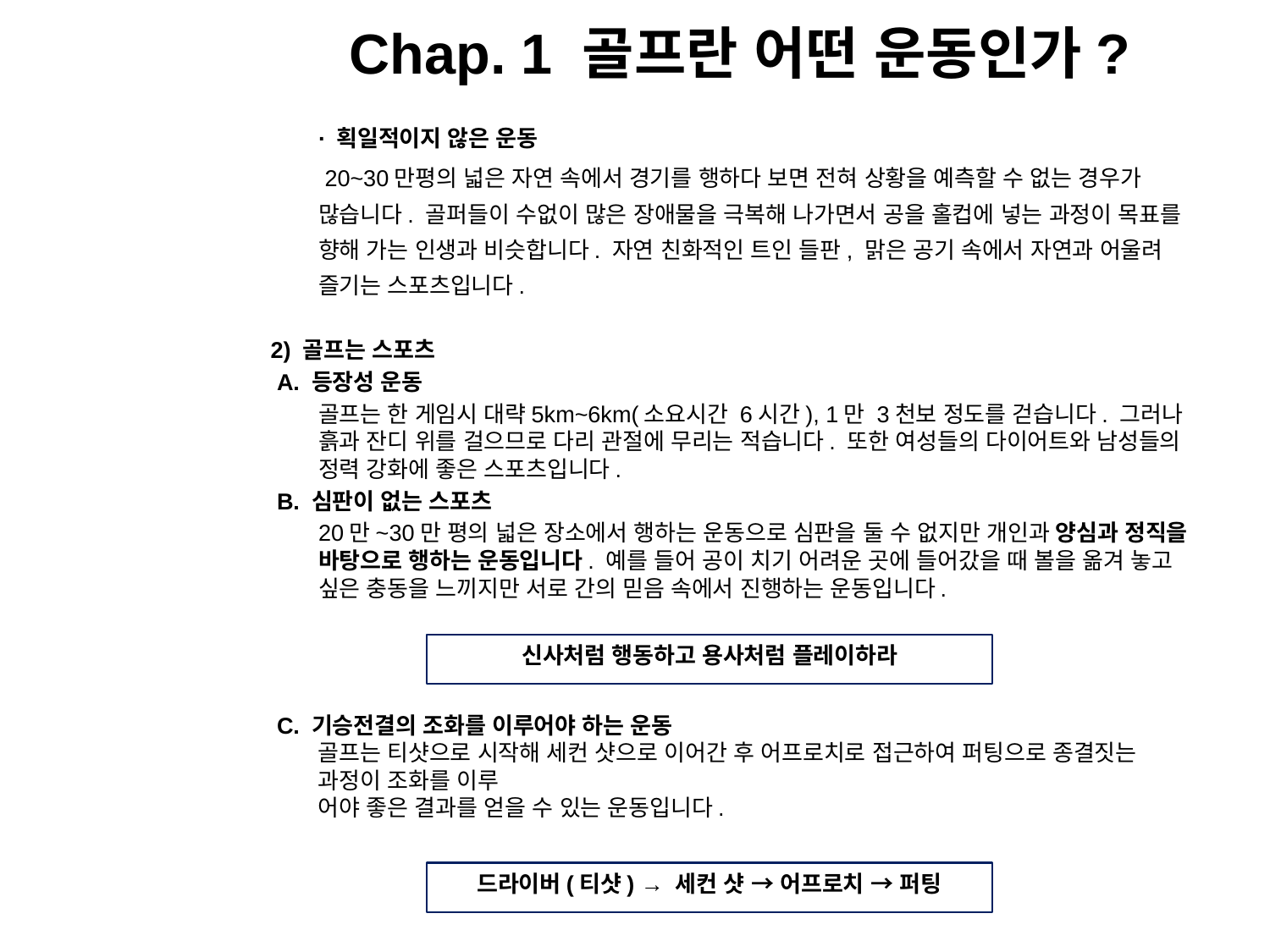

# Chap. 1 골프란 어떤 운동인가?
∙ 획일적이지 않은 운동
 20~30만평의 넓은 자연 속에서 경기를 행하다 보면 전혀 상황을 예측할 수 없는 경우가 많습니다. 골퍼들이 수없이 많은 장애물을 극복해 나가면서 공을 홀컵에 넣는 과정이 목표를 향해 가는 인생과 비슷합니다. 자연 친화적인 트인 들판, 맑은 공기 속에서 자연과 어울려 즐기는 스포츠입니다.

2) 골프는 스포츠
 A. 등장성 운동
골프는 한 게임시 대략5km~6km(소요시간 6시간), 1만 3천보 정도를 걷습니다. 그러나 흙과 잔디 위를 걸으므로 다리 관절에 무리는 적습니다. 또한 여성들의 다이어트와 남성들의 정력 강화에 좋은 스포츠입니다.
 B. 심판이 없는 스포츠
20만~30만 평의 넓은 장소에서 행하는 운동으로 심판을 둘 수 없지만 개인과 양심과 정직을 바탕으로 행하는 운동입니다. 예를 들어 공이 치기 어려운 곳에 들어갔을 때 볼을 옮겨 놓고 싶은 충동을 느끼지만 서로 간의 믿음 속에서 진행하는 운동입니다.

 C. 기승전결의 조화를 이루어야 하는 운동
골프는 티샷으로 시작해 세컨 샷으로 이어간 후 어프로치로 접근하여 퍼팅으로 종결짓는 과정이 조화를 이루
어야 좋은 결과를 얻을 수 있는 운동입니다.

신사처럼 행동하고 용사처럼 플레이하라
드라이버(티샷) → 세컨 샷 → 어프로치 → 퍼팅